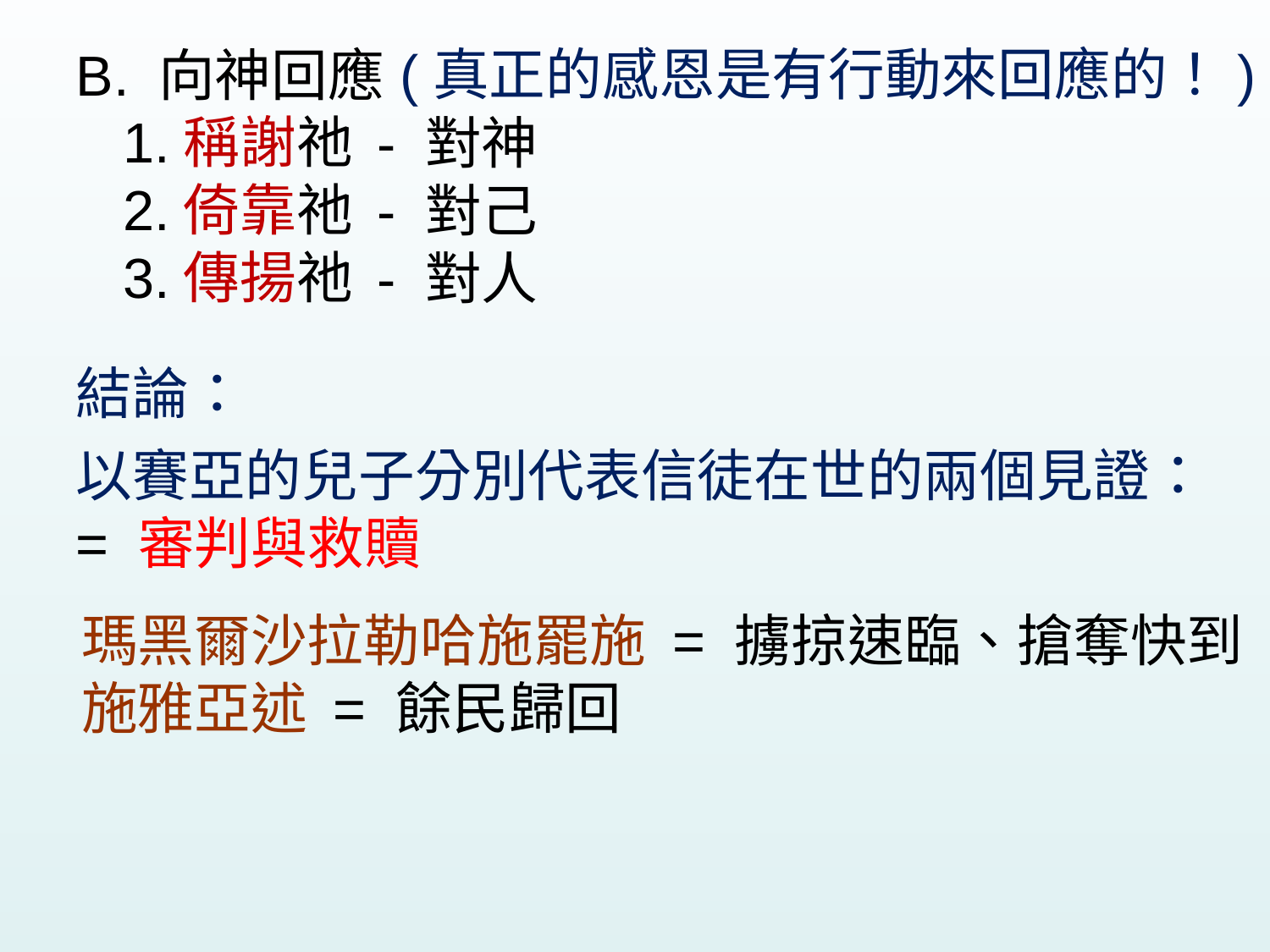

(真正的感恩是有行動來回應的！)
B. 向神回應
   1.稱謝祂
   2.倚靠祂
   3.傳揚祂
- 對神
- 對己
- 對人
結論：
以賽亞的兒子分別代表信徒在世的兩個見證：
= 審判與救贖
瑪黑爾沙拉勒哈施罷施 = 擄掠速臨、搶奪快到
施雅亞述 = 餘民歸回